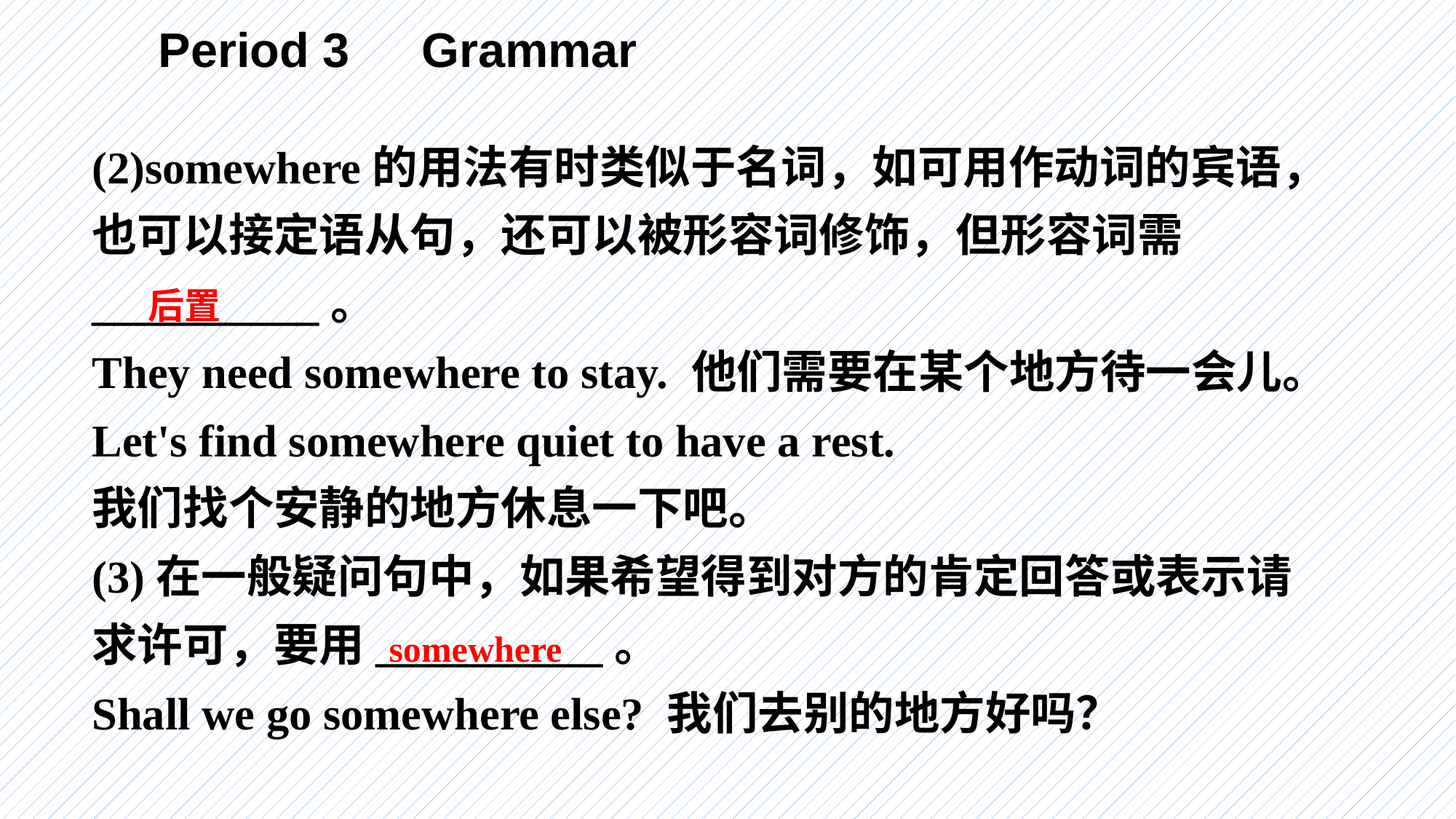

Period 3　Grammar
(2)somewhere的用法有时类似于名词，如可用作动词的宾语，也可以接定语从句，还可以被形容词修饰，但形容词需__________。
They need somewhere to stay. 他们需要在某个地方待一会儿。
Let's find somewhere quiet to have a rest.
我们找个安静的地方休息一下吧。
(3)在一般疑问句中，如果希望得到对方的肯定回答或表示请求许可，要用__________。
Shall we go somewhere else? 我们去别的地方好吗？
后置
somewhere